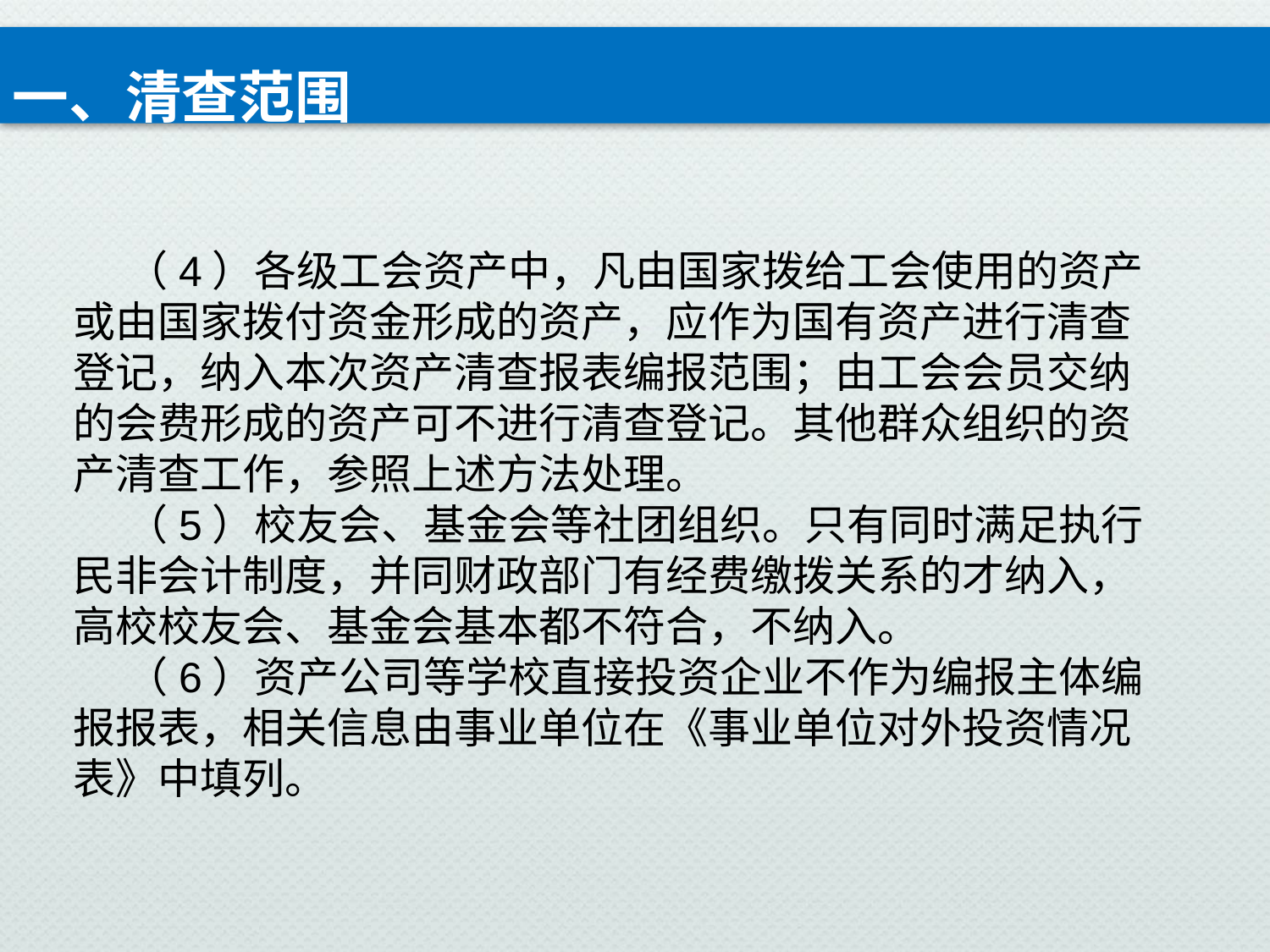

一、清查范围
（4）各级工会资产中，凡由国家拨给工会使用的资产或由国家拨付资金形成的资产，应作为国有资产进行清查登记，纳入本次资产清查报表编报范围；由工会会员交纳的会费形成的资产可不进行清查登记。其他群众组织的资产清查工作，参照上述方法处理。
（5）校友会、基金会等社团组织。只有同时满足执行民非会计制度，并同财政部门有经费缴拨关系的才纳入，高校校友会、基金会基本都不符合，不纳入。
（6）资产公司等学校直接投资企业不作为编报主体编报报表，相关信息由事业单位在《事业单位对外投资情况表》中填列。